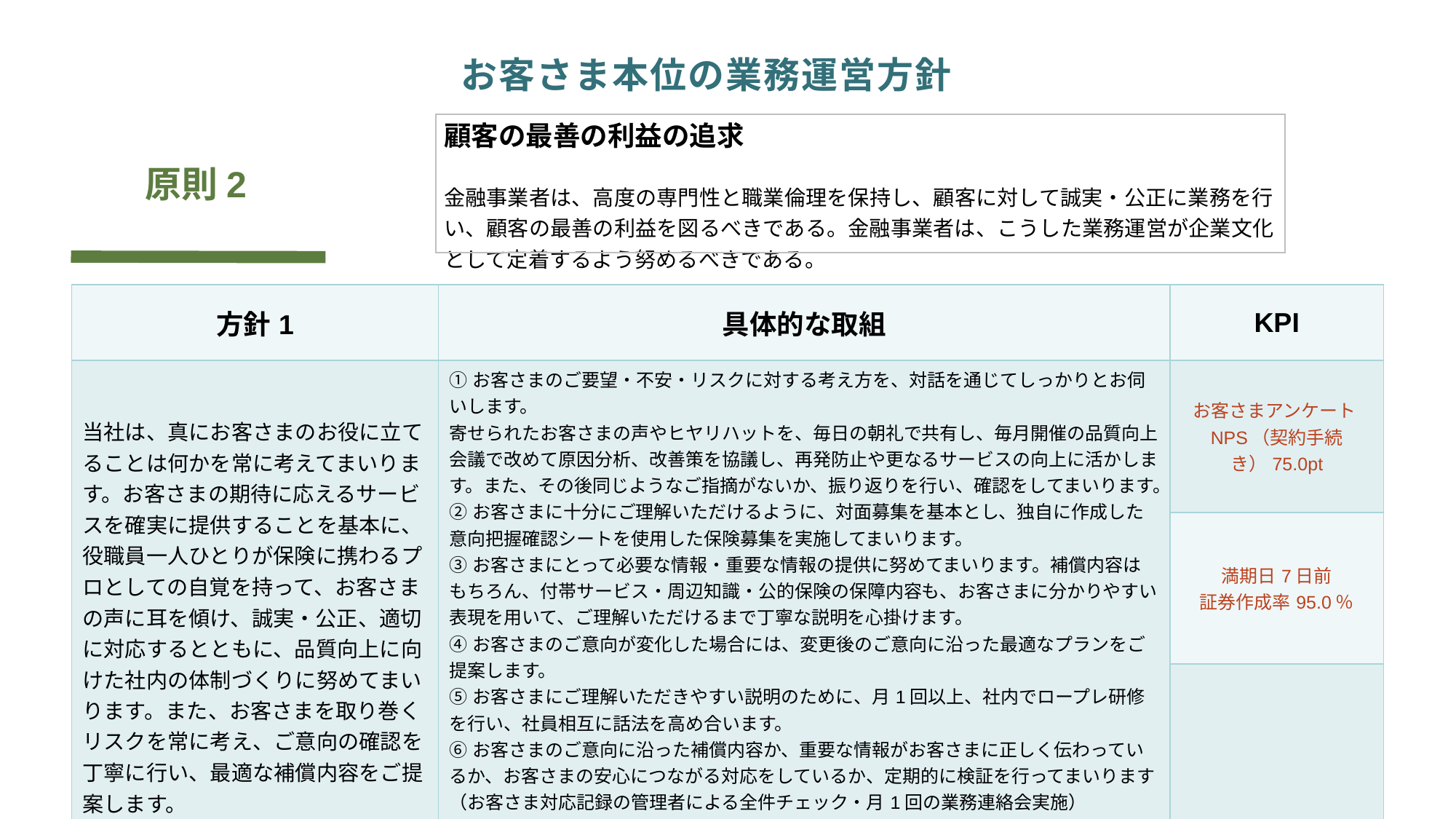

# お客さま本位の業務運営方針
| 顧客の最善の利益の追求 金融事業者は、高度の専門性と職業倫理を保持し、顧客に対して誠実・公正に業務を行い、顧客の最善の利益を図るべきである。金融事業者は、こうした業務運営が企業文化として定着するよう努めるべきである。 |
| --- |
原則2
| 方針1 | 具体的な取組 | KPI |
| --- | --- | --- |
| 当社は、真にお客さまのお役に立てることは何かを常に考えてまいります。お客さまの期待に応えるサービスを確実に提供することを基本に、役職員一人ひとりが保険に携わるプロとしての自覚を持って、お客さまの声に耳を傾け、誠実・公正、適切に対応するとともに、品質向上に向けた社内の体制づくりに努めてまいります。また、お客さまを取り巻くリスクを常に考え、ご意向の確認を丁寧に行い、最適な補償内容をご提案します。 | ①お客さまのご要望・不安・リスクに対する考え方を、対話を通じてしっかりとお伺いします。 寄せられたお客さまの声やヒヤリハットを、毎日の朝礼で共有し、毎月開催の品質向上会議で改めて原因分析、改善策を協議し、再発防止や更なるサービスの向上に活かします。また、その後同じようなご指摘がないか、振り返りを行い、確認をしてまいります。 ②お客さまに十分にご理解いただけるように、対面募集を基本とし、独自に作成した意向把握確認シートを使用した保険募集を実施してまいります。 ③お客さまにとって必要な情報・重要な情報の提供に努めてまいります。補償内容はもちろん、付帯サービス・周辺知識・公的保険の保障内容も、お客さまに分かりやすい表現を用いて、ご理解いただけるまで丁寧な説明を心掛けます。 ④お客さまのご意向が変化した場合には、変更後のご意向に沿った最適なプランをご提案します。 ⑤お客さまにご理解いただきやすい説明のために、月1回以上、社内でロープレ研修を行い、社員相互に話法を高め合います。 ⑥お客さまのご意向に沿った補償内容か、重要な情報がお客さまに正しく伝わっているか、お客さまの安心につながる対応をしているか、定期的に検証を行ってまいります（お客さま対応記録の管理者による全件チェック・月1回の業務連絡会実施） ⑦ご契約手続き後、速やかに保険証券をお届けすることで、ご安心いただけるようにします。 | お客さまアンケートNPS（契約手続き）75.0pt |
|  |  | 満期日7日前 証券作成率95.0％ |
|  |  |  |